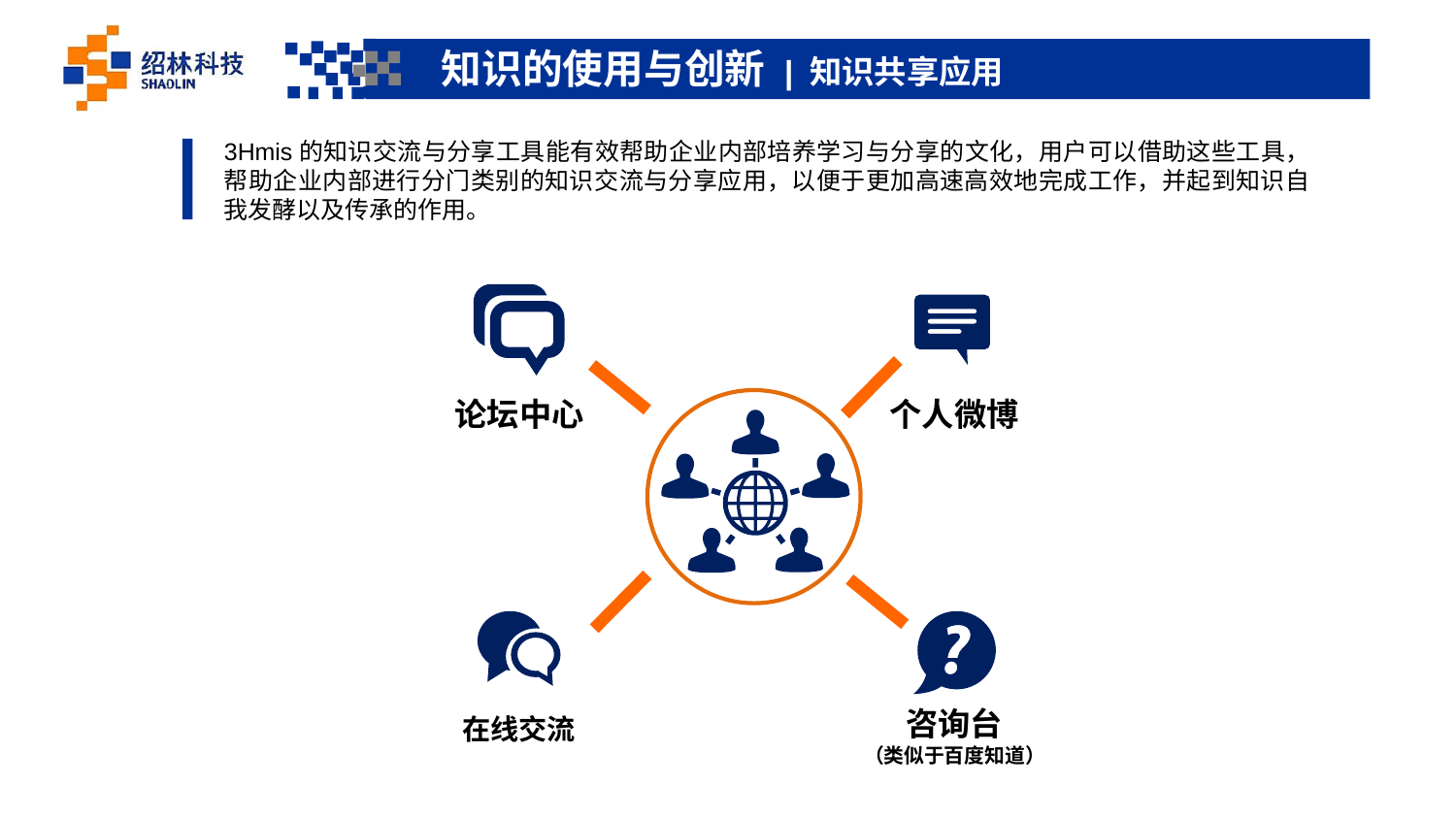

知识的使用与创新 | 知识共享应用
3Hmis的知识交流与分享工具能有效帮助企业内部培养学习与分享的文化，用户可以借助这些工具，帮助企业内部进行分门类别的知识交流与分享应用，以便于更加高速高效地完成工作，并起到知识自我发酵以及传承的作用。

论坛中心
个人微博

咨询台
（类似于百度知道）
在线交流